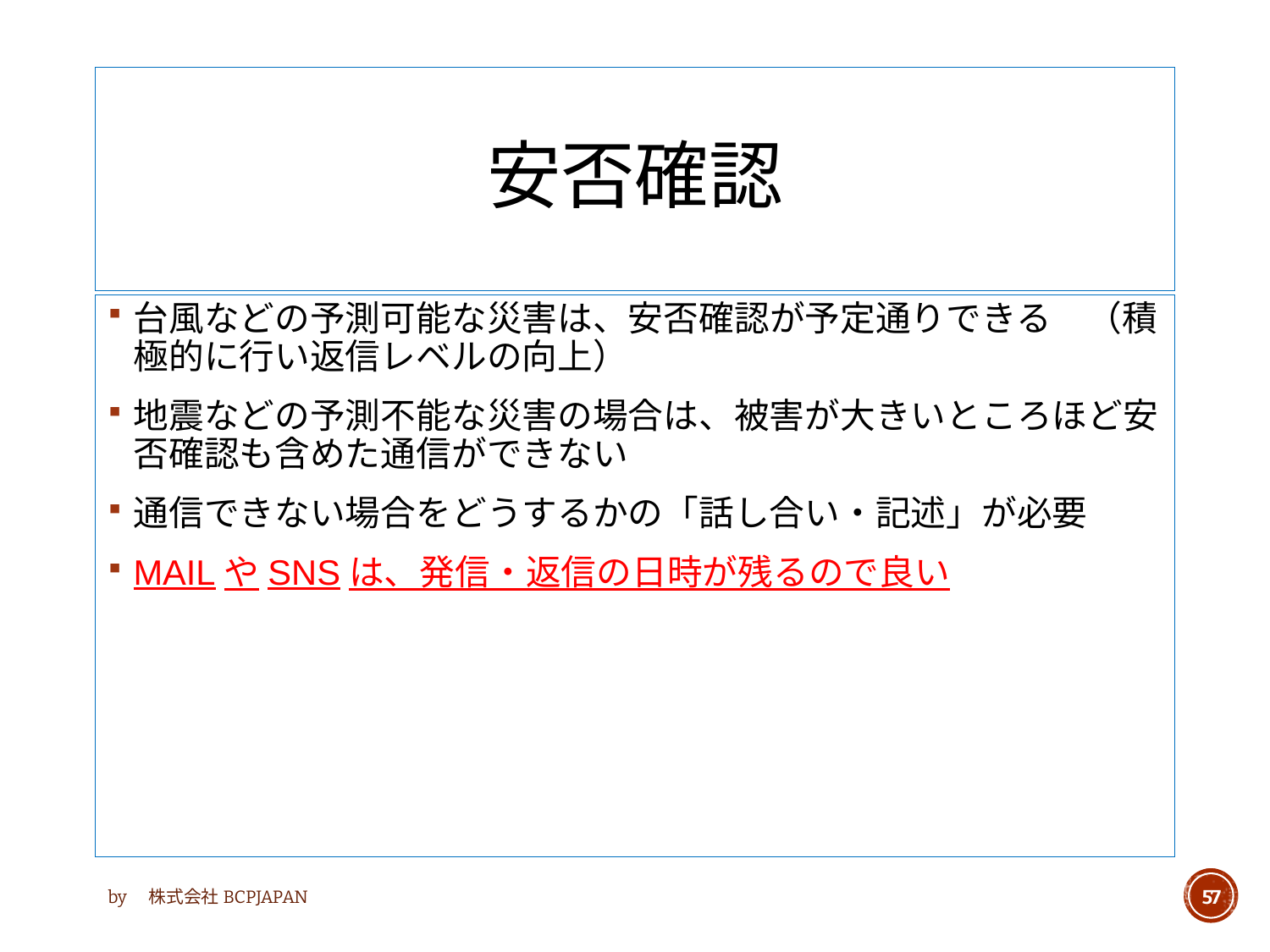

# 安否確認
台風などの予測可能な災害は、安否確認が予定通りできる　（積極的に行い返信レベルの向上）
地震などの予測不能な災害の場合は、被害が大きいところほど安否確認も含めた通信ができない
通信できない場合をどうするかの「話し合い・記述」が必要
MAILやSNSは、発信・返信の日時が残るので良い
by　株式会社BCPJAPAN
57